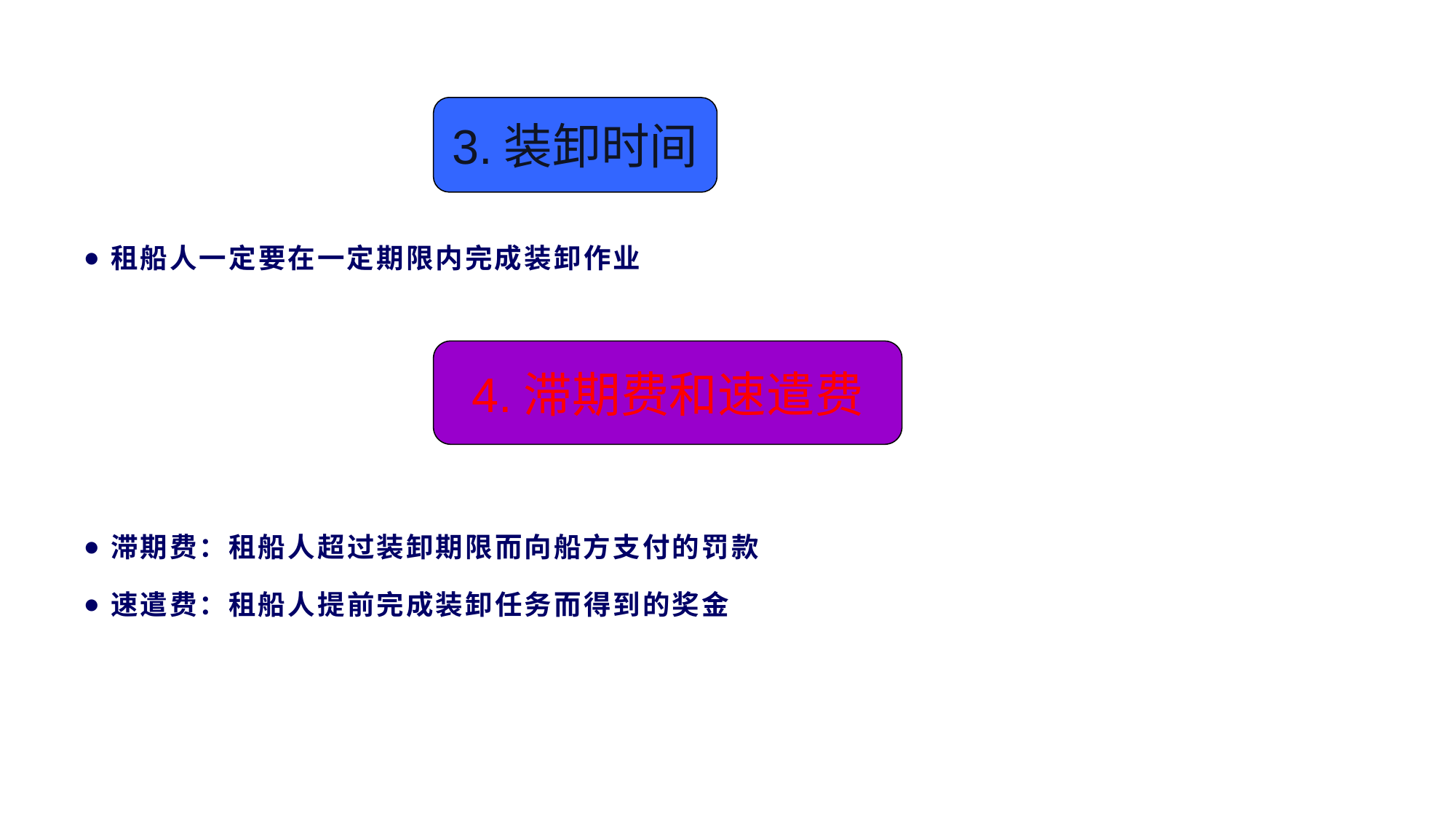

#
3.装卸时间

租船人一定要在一定期限内完成装卸作业

滞期费：租船人超过装卸期限而向船方支付的罚款
速遣费：租船人提前完成装卸任务而得到的奖金

4.滞期费和速遣费